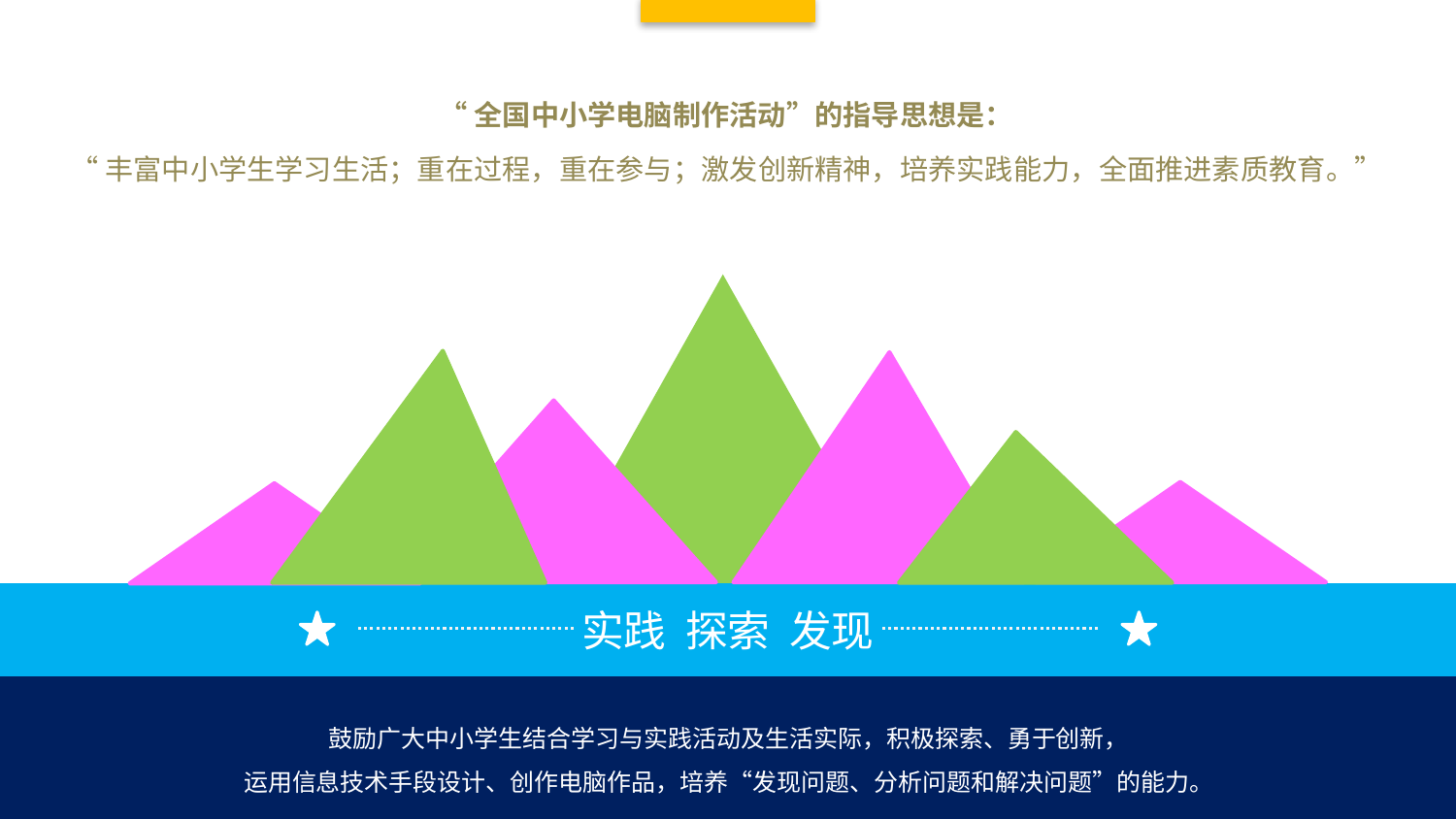

“全国中小学电脑制作活动”的指导思想是：
“丰富中小学生学习生活；重在过程，重在参与；激发创新精神，培养实践能力，全面推进素质教育。”

实践  探索  发现

鼓励广大中小学生结合学习与实践活动及生活实际，积极探索、勇于创新，
运用信息技术手段设计、创作电脑作品，培养“发现问题、分析问题和解决问题”的能力。